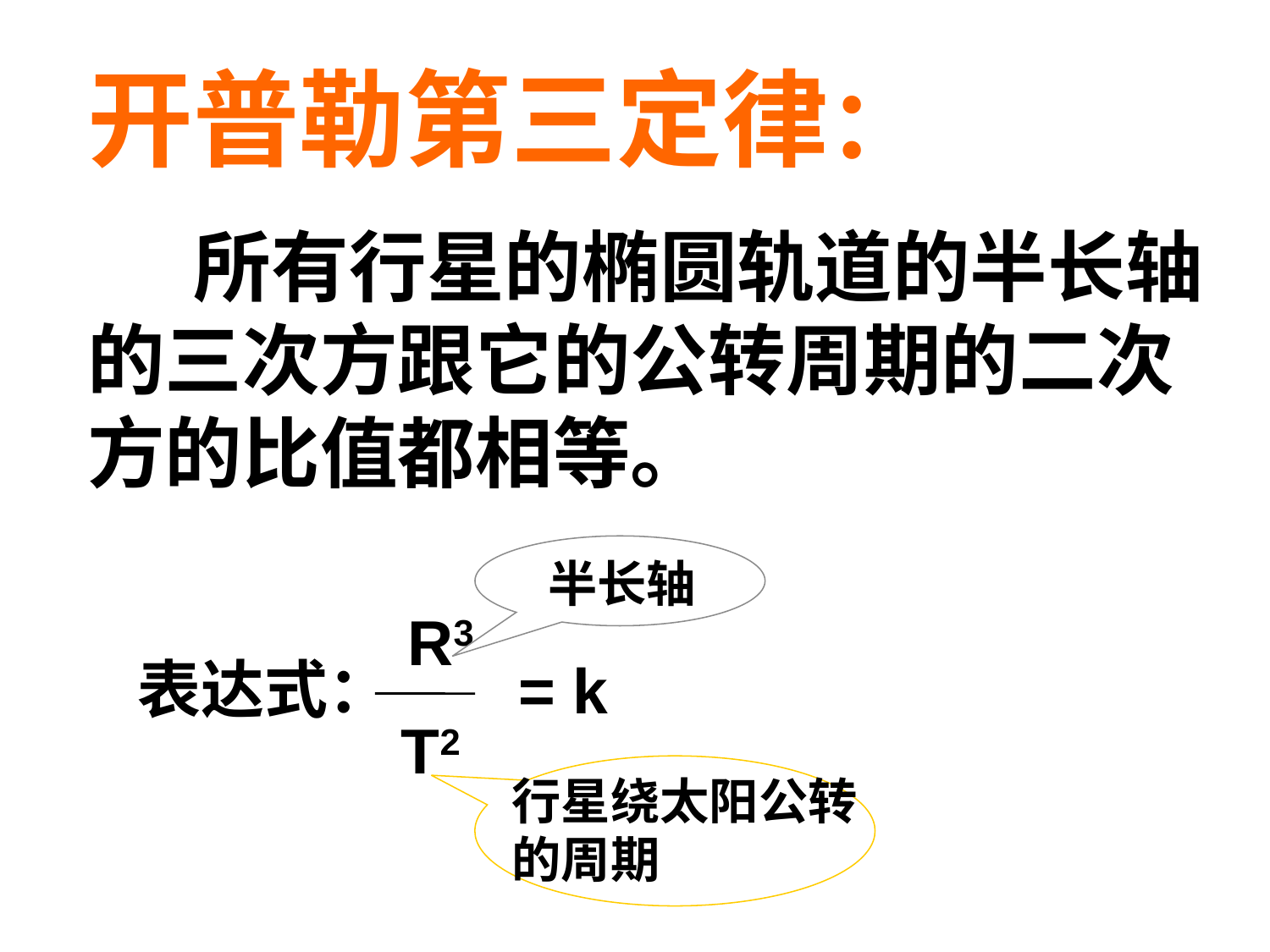

开普勒第三定律：
     所有行星的椭圆轨道的半长轴的三次方跟它的公转周期的二次方的比值都相等。

半长轴
R3
表达式：
= k

T2

行星绕太阳公转的周期